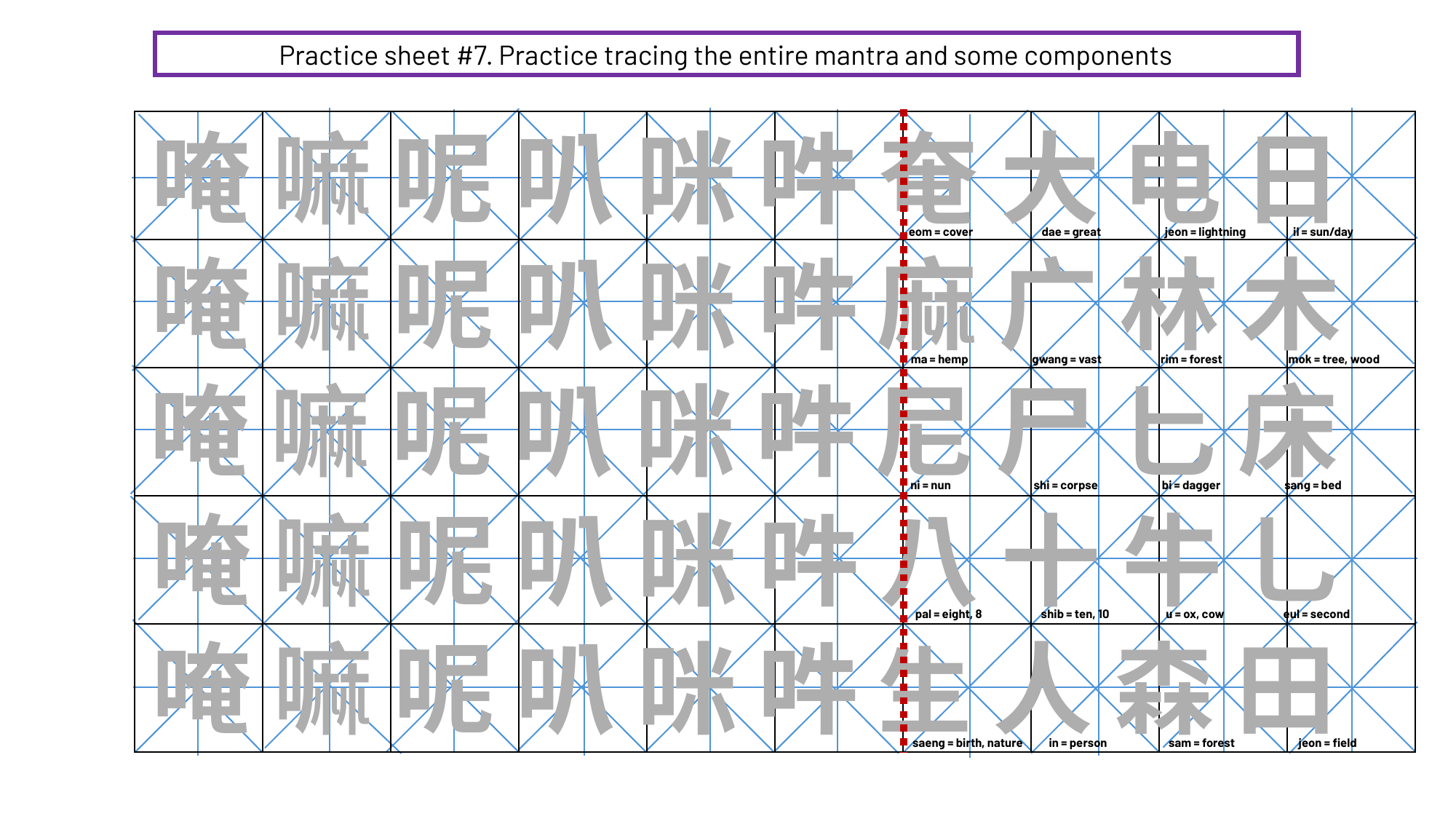

Practice sheet #7. Practice tracing the entire mantra and some components

唵 嘛 呢 叭 咪 吽 奄 大 电 日
|  |  |  |  |  |  |  |  |  |  |
| --- | --- | --- | --- | --- | --- | --- | --- | --- | --- |
|  |  |  |  |  |  |  |  |  |  |
|  |  |  |  |  |  |  |  |  |  |
|  |  |  |  |  |  |  |  |  |  |
|  |  |  |  |  |  |  |  |  |  |
eom = cover                             dae = great                           jeon = lightning                    il = sun/day
唵 嘛 呢 叭 咪 吽 麻 广 林 木

ma = hemp                           gwang = vast                         rim = forest                            mok = tree, wood
唵 嘛 呢 叭 咪 吽 尼 尸 匕 床
ni = nun                                   shi = corpse                           bi = dagger                           sang = bed

  pal = eight, 8                         shib = ten, 10                        u = ox, cow                         eul = second
唵 嘛 呢 叭 咪 吽 八 十 牛 乚
唵 嘛 呢 叭 咪 吽 生 人 森 田
saeng = birth, nature           in = person                          sam = forest                           jeon = field